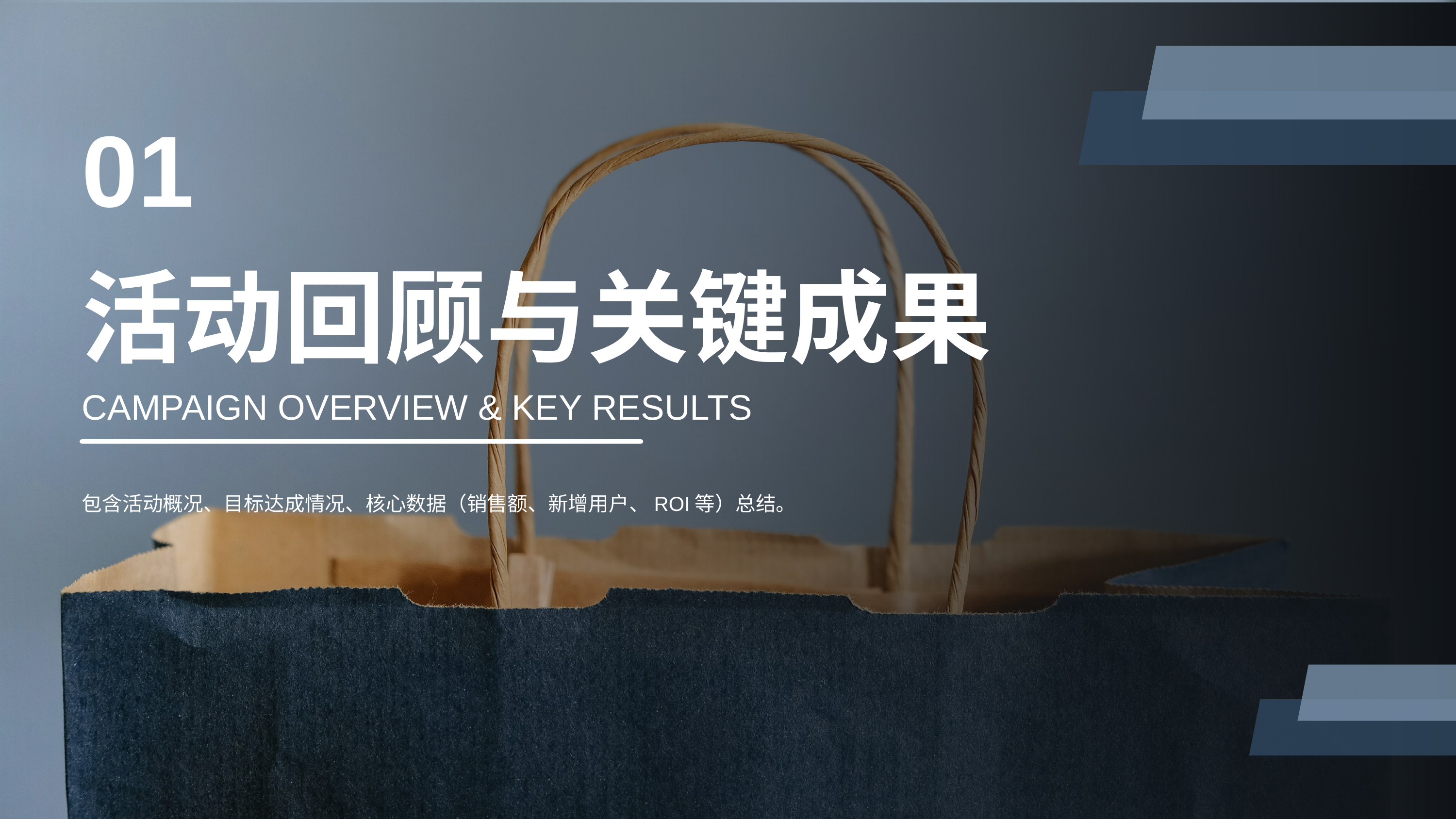

01

活动回顾与关键成果
CAMPAIGN OVERVIEW & KEY RESULTS

包含活动概况、目标达成情况、核心数据（销售额、新增用户、ROI等）总结。